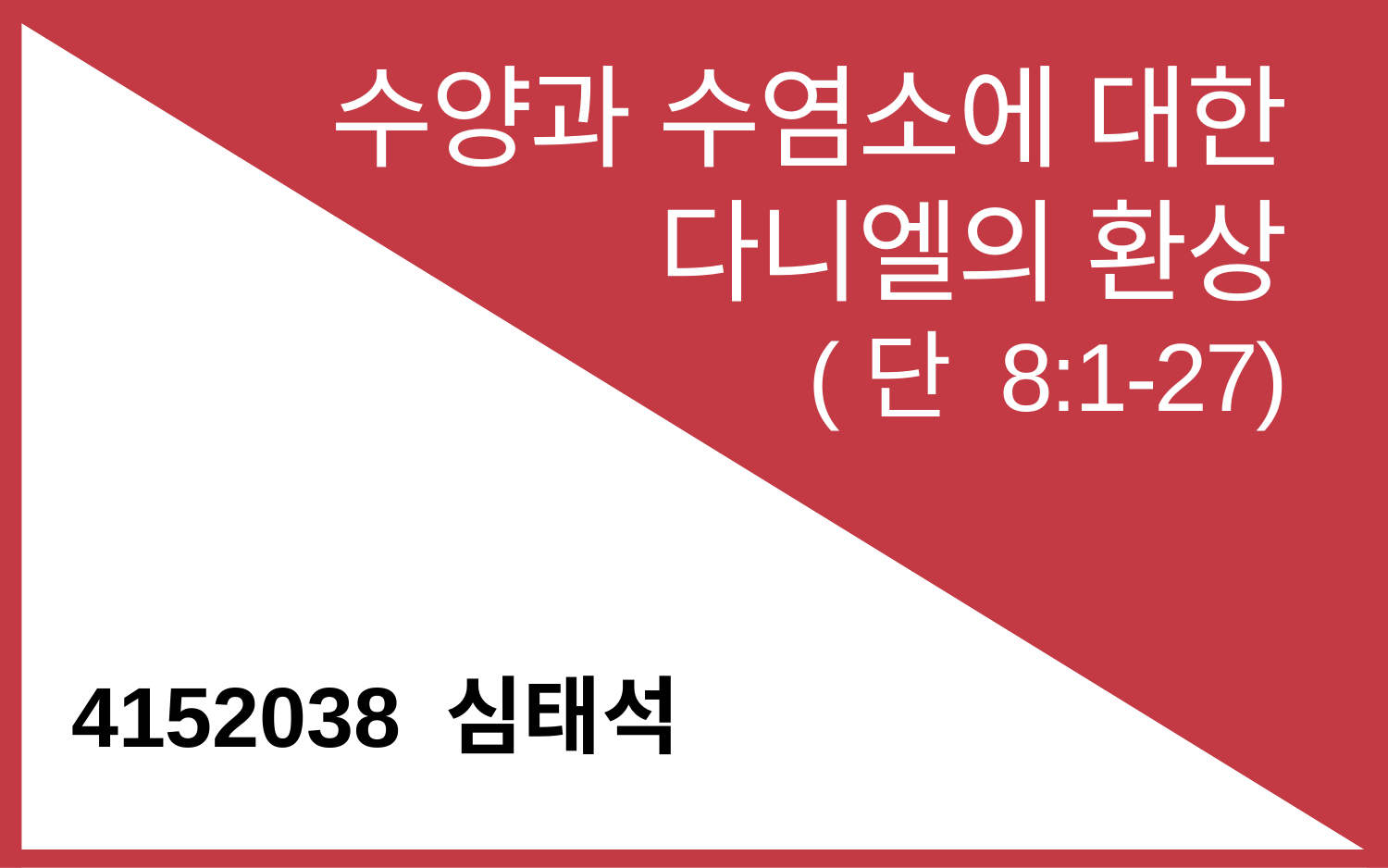

수양과 수염소에 대한
다니엘의 환상
(단 8:1-27)

4152038 심태석